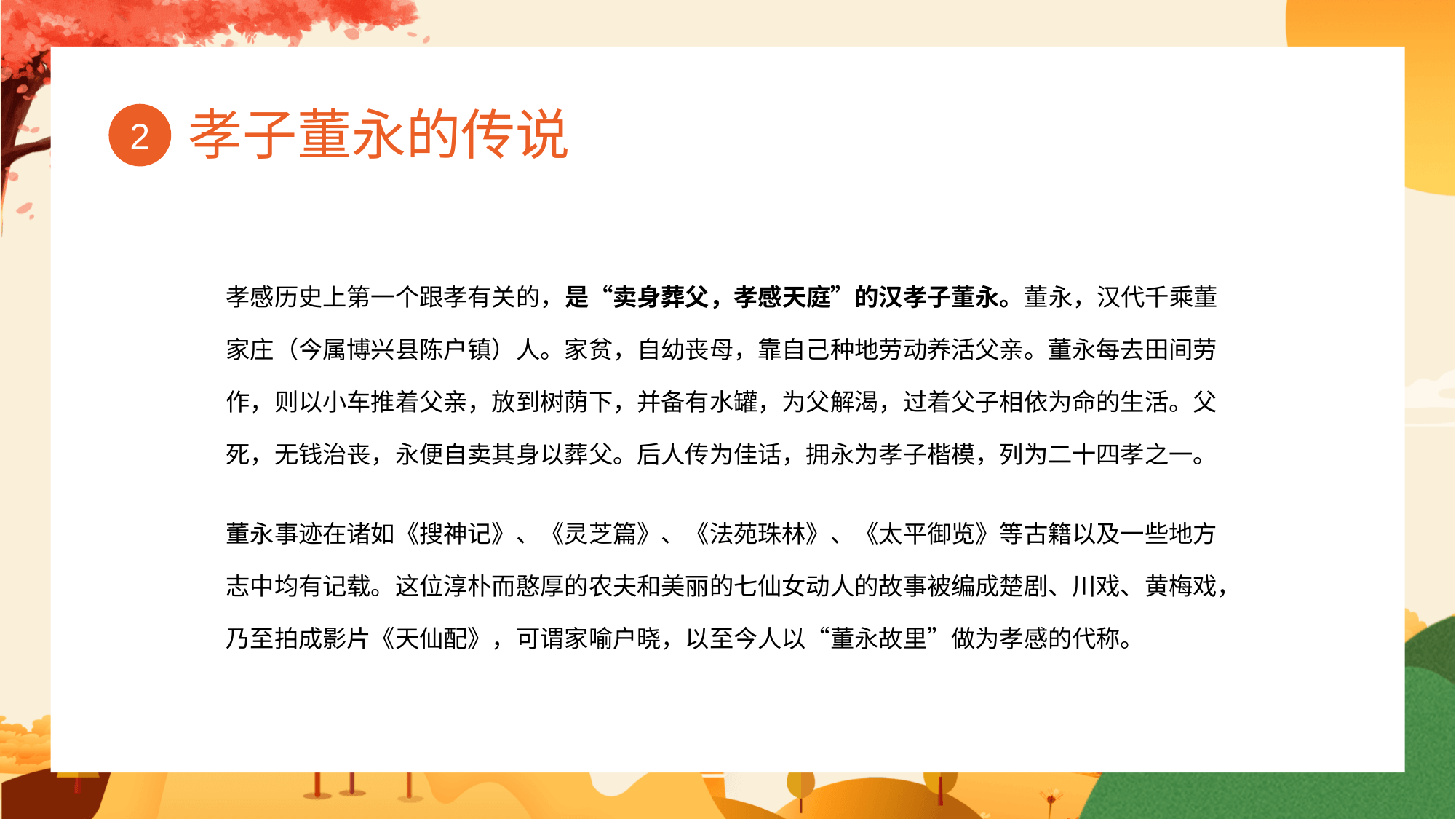

孝感历史上第一个跟孝有关的，是“卖身葬父，孝感天庭”的汉孝子董永。董永，汉代千乘董家庄（今属博兴县陈户镇）人。家贫，自幼丧母，靠自己种地劳动养活父亲。董永每去田间劳作，则以小车推着父亲，放到树荫下，并备有水罐，为父解渴，过着父子相依为命的生活。父死，无钱治丧，永便自卖其身以葬父。后人传为佳话，拥永为孝子楷模，列为二十四孝之一。
董永事迹在诸如《搜神记》、《灵芝篇》、《法苑珠林》、《太平御览》等古籍以及一些地方志中均有记载。这位淳朴而憨厚的农夫和美丽的七仙女动人的故事被编成楚剧、川戏、黄梅戏，乃至拍成影片《天仙配》，可谓家喻户晓，以至今人以“董永故里”做为孝感的代称。